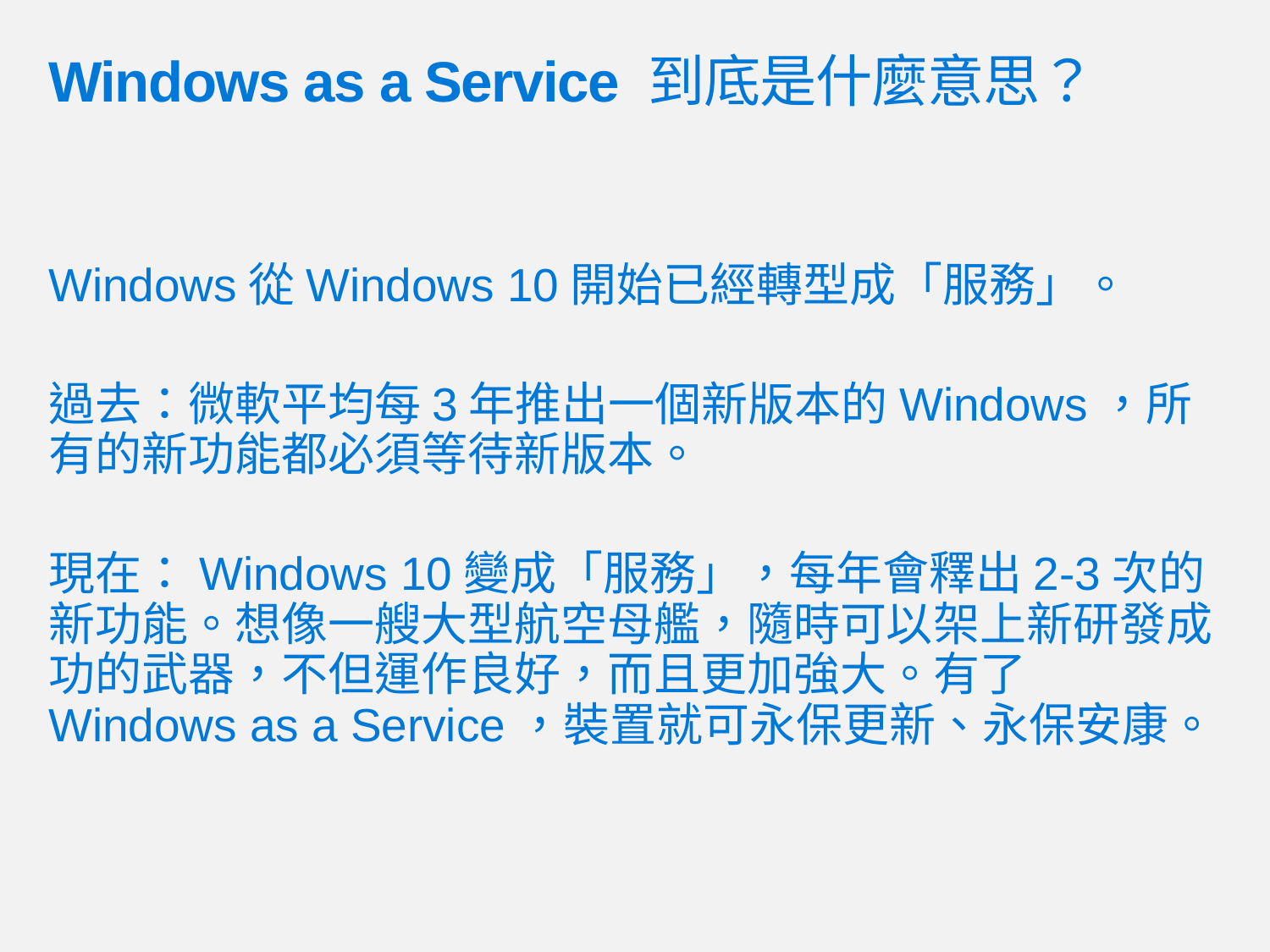

# Windows as a Service 到底是什麼意思？
Windows從Windows 10開始已經轉型成「服務」。

過去：微軟平均每3年推出一個新版本的Windows，所有的新功能都必須等待新版本。

現在：Windows 10變成「服務」，每年會釋出2-3次的新功能。想像一艘大型航空母艦，隨時可以架上新研發成功的武器，不但運作良好，而且更加強大。有了Windows as a Service，裝置就可永保更新、永保安康。